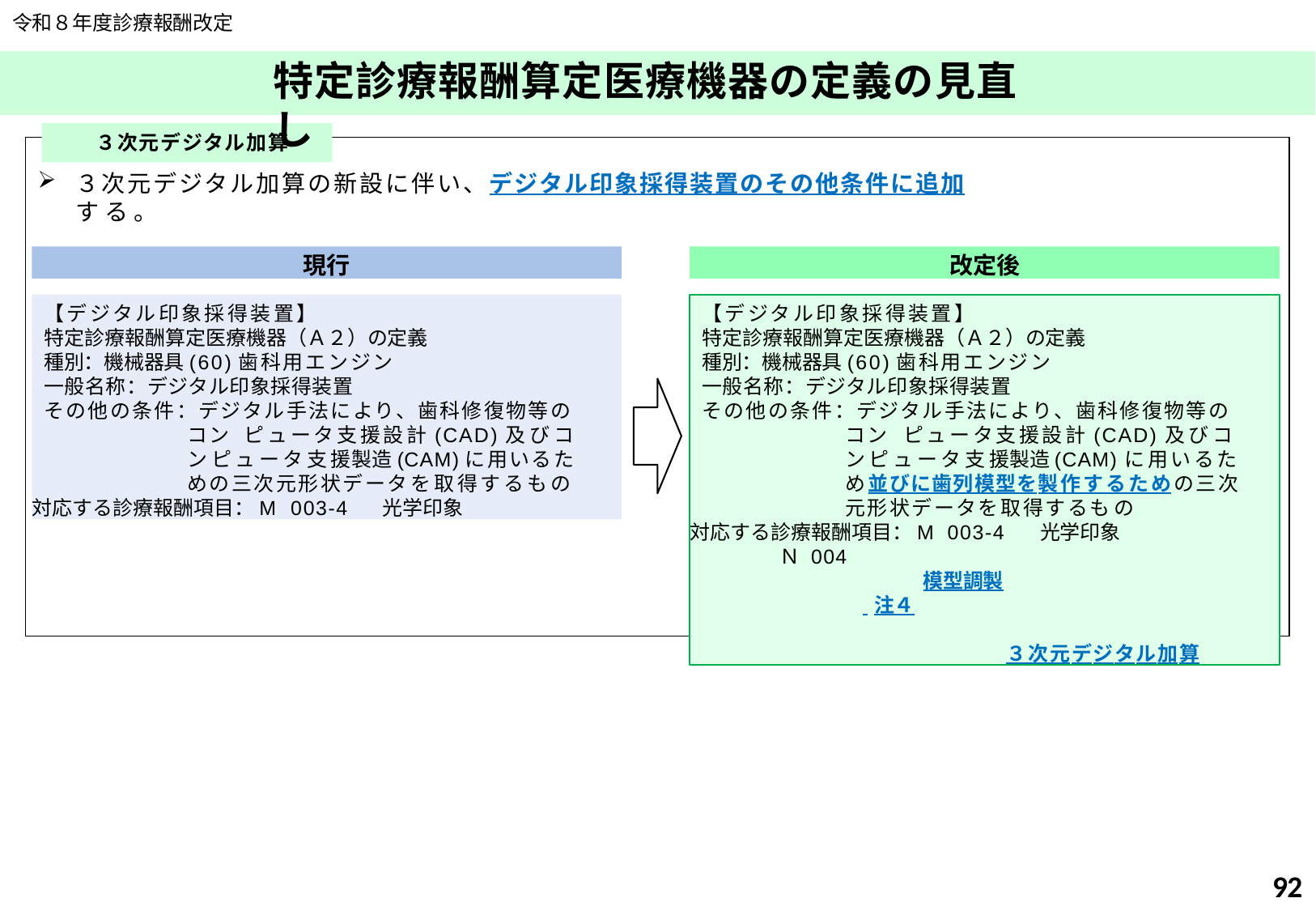

令和８年度診療報酬改定

# 特定診療報酬算定医療機器の定義の見直し
３次元デジタル加算
３次元デジタル加算の新設に伴い、デジタル印象採得装置のその他条件に追加する。

現行
改定後
【デジタル印象採得装置】
特定診療報酬算定医療機器（Ａ２）の定義
種別：機械器具(60)歯科用エンジン
一般名称：デジタル印象採得装置
その他の条件：デジタル手法により、歯科修復物等のコン ピュータ支援設計(CAD)及びコンピュータ支援製造(CAM)に用いるための三次元形状データを取得するもの
対応する診療報酬項目：M  003-4	光学印象
【デジタル印象採得装置】
特定診療報酬算定医療機器（Ａ２）の定義
種別：機械器具(60)歯科用エンジン
一般名称：デジタル印象採得装置
その他の条件：デジタル手法により、歯科修復物等のコン  ピュータ支援設計(CAD)及びコンピュータ支援製造(CAM)に用いるため並びに歯列模型を製作するための三次元形状データを取得するもの
対応する診療報酬項目：M 003-4	光学印象
Ｎ 004	模型調製
 注４	３次元デジタル加算

92